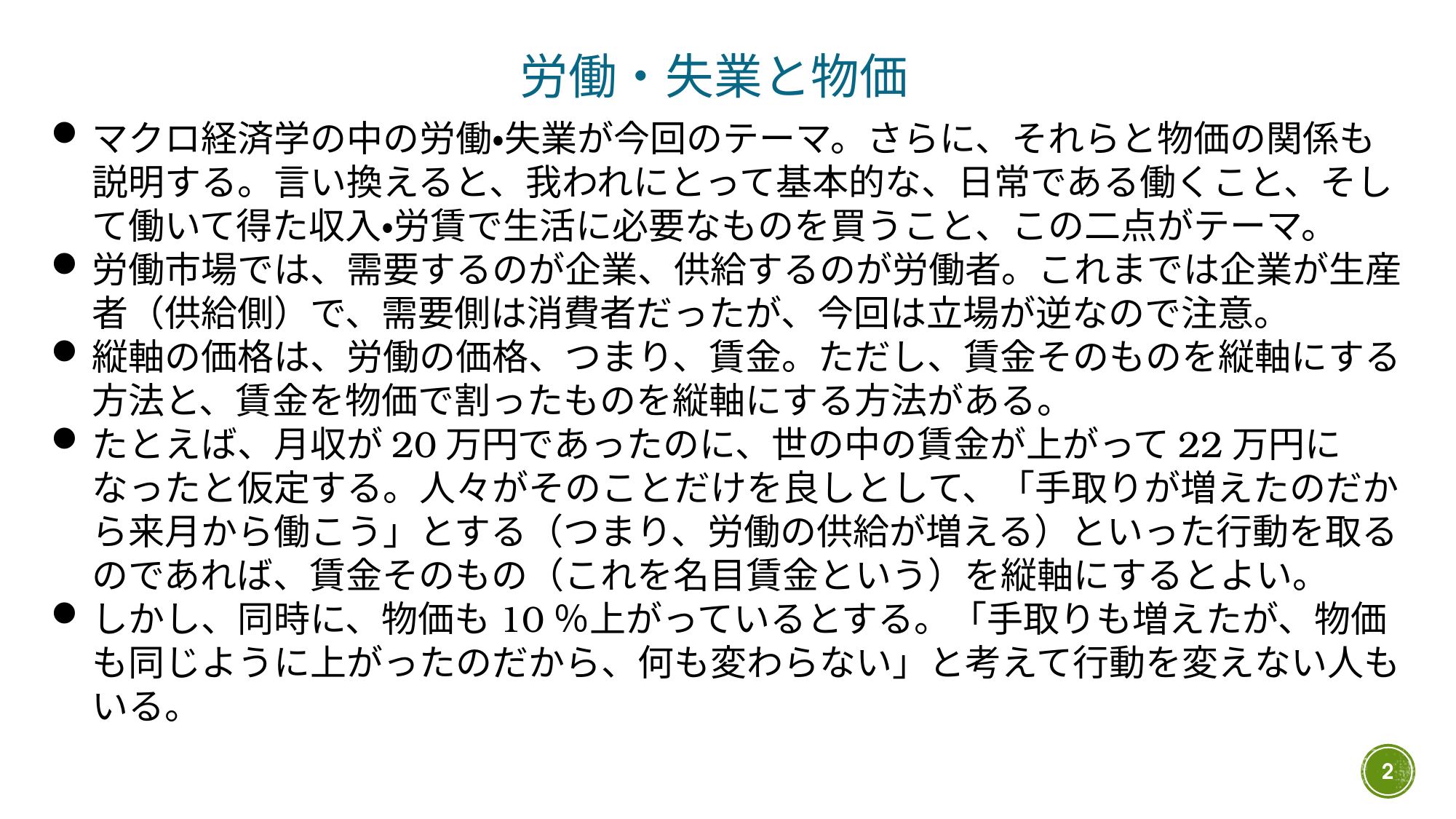

労働・失業と物価
マクロ経済学の中の労働・失業が今回のテーマ。さらに、それらと物価の関係も説明する。言い換えると、我われにとって基本的な、日常である働くこと、そして働いて得た収入・労賃で生活に必要なものを買うこと、この二点がテーマ。
労働市場では、需要するのが企業、供給するのが労働者。これまでは企業が生産者（供給側）で、需要側は消費者だったが、今回は立場が逆なので注意。
縦軸の価格は、労働の価格、つまり、賃金。ただし、賃金そのものを縦軸にする方法と、賃金を物価で割ったものを縦軸にする方法がある。
たとえば、月収が20万円であったのに、世の中の賃金が上がって22万円になったと仮定する。人々がそのことだけを良しとして、「手取りが増えたのだから来月から働こう」とする（つまり、労働の供給が増える）といった行動を取るのであれば、賃金そのもの（これを名目賃金という）を縦軸にするとよい。
しかし、同時に、物価も10％上がっているとする。「手取りも増えたが、物価も同じように上がったのだから、何も変わらない」と考えて行動を変えない人もいる。
2